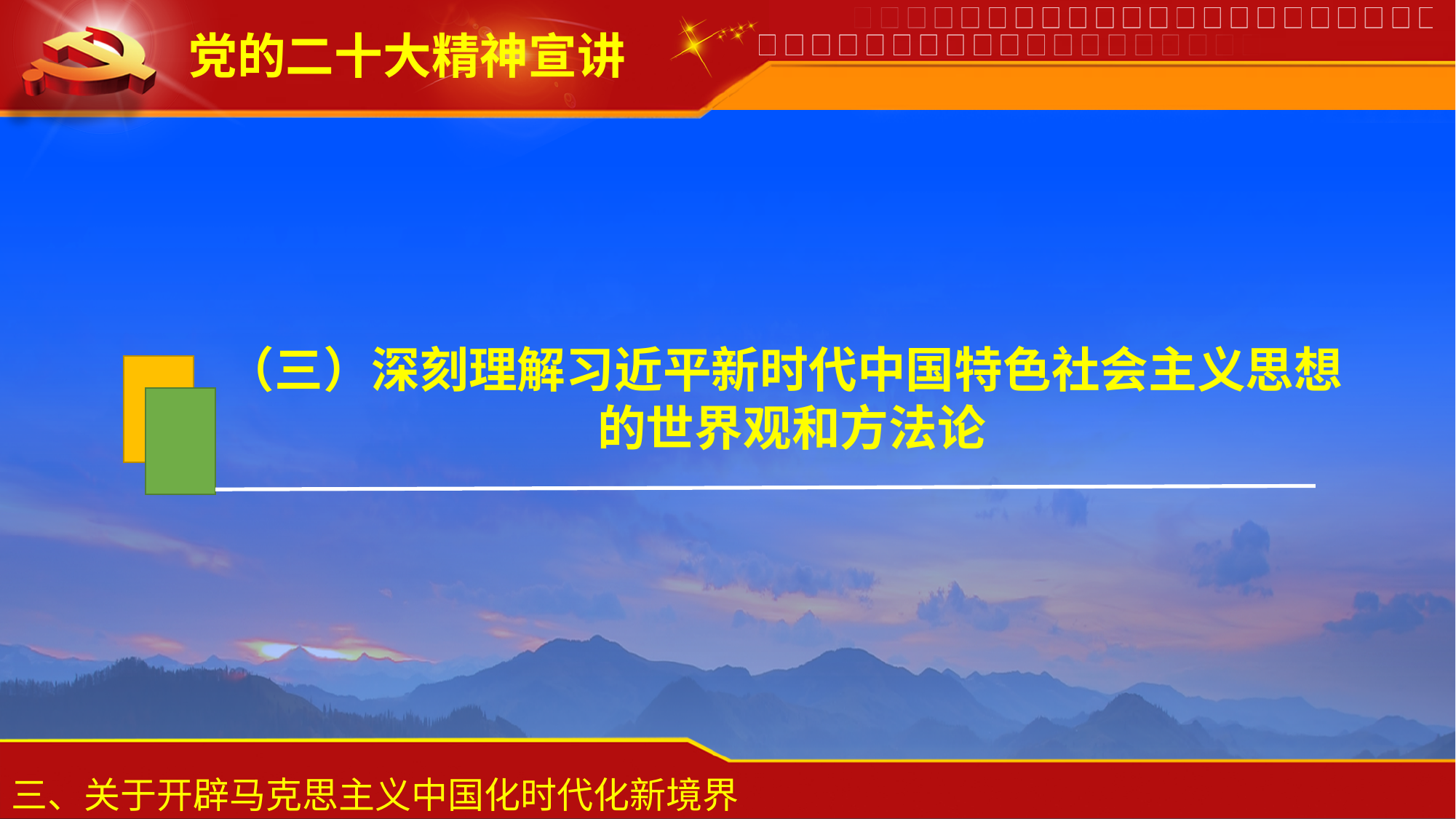

党的二十大精神宣讲
（三）深刻理解习近平新时代中国特色社会主义思想
的世界观和方法论

三、关于开辟马克思主义中国化时代化新境界